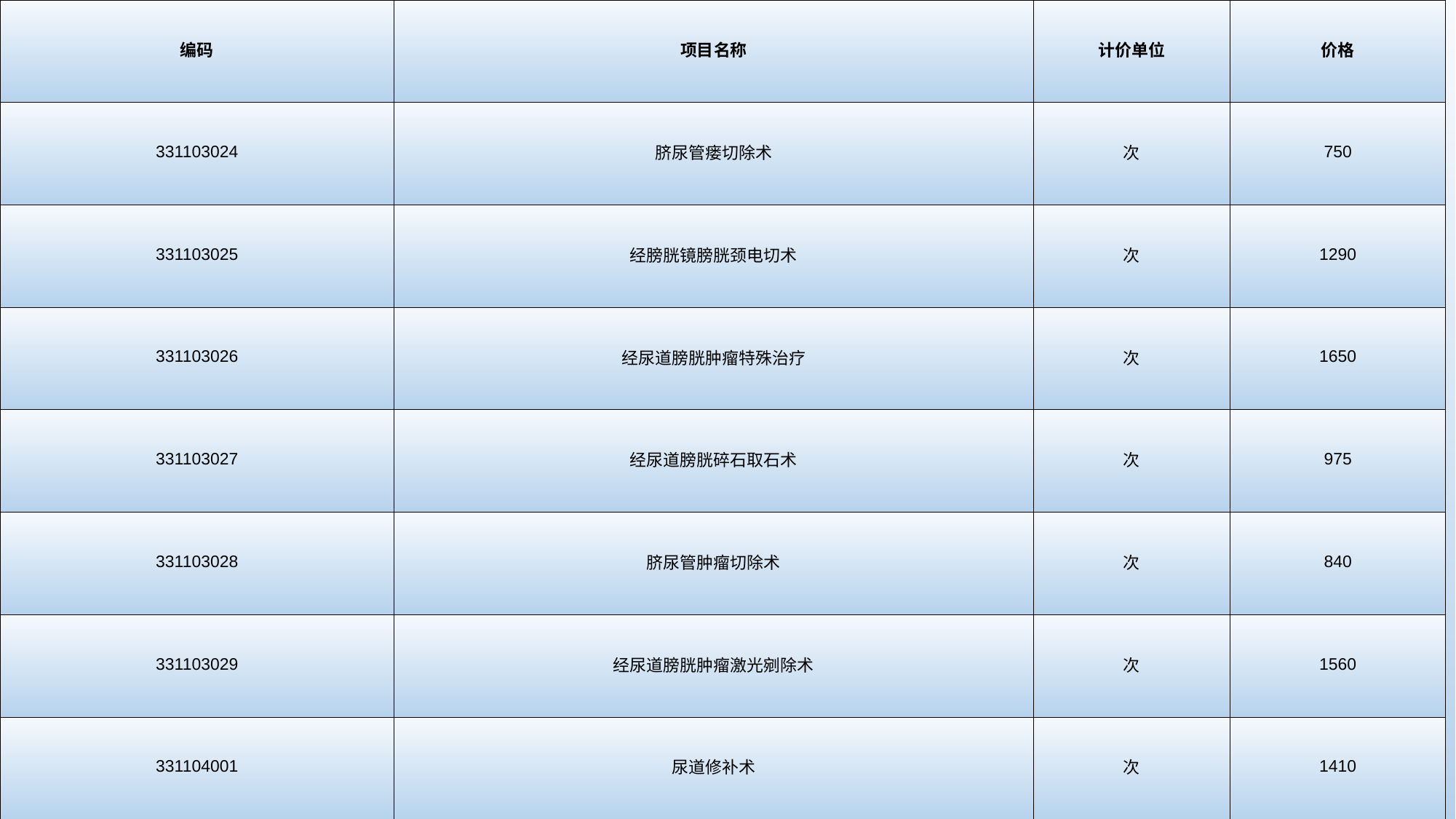

| 编码 | 项目名称 | 计价单位 | 价格 |
| --- | --- | --- | --- |
| 331103024 | 脐尿管瘘切除术 | 次 | 750 |
| 331103025 | 经膀胱镜膀胱颈电切术 | 次 | 1290 |
| 331103026 | 经尿道膀胱肿瘤特殊治疗 | 次 | 1650 |
| 331103027 | 经尿道膀胱碎石取石术 | 次 | 975 |
| 331103028 | 脐尿管肿瘤切除术 | 次 | 840 |
| 331103029 | 经尿道膀胱肿瘤激光剜除术 | 次 | 1560 |
| 331104001 | 尿道修补术 | 次 | 1410 |